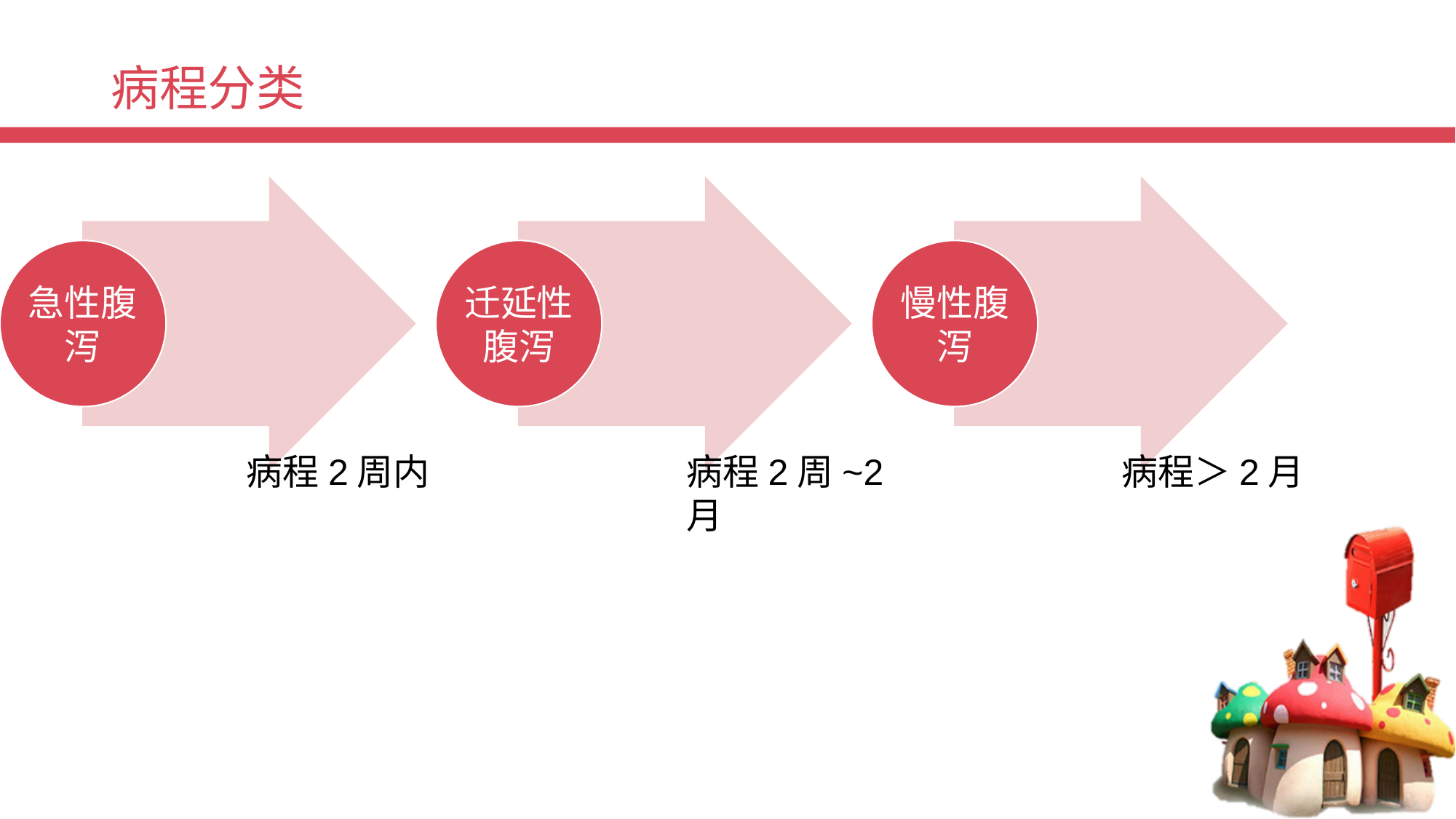

# 病程分类

急性腹泻

迁延性腹泻

慢性腹泻
病程＞2月
病程2周~2月
病程2周内